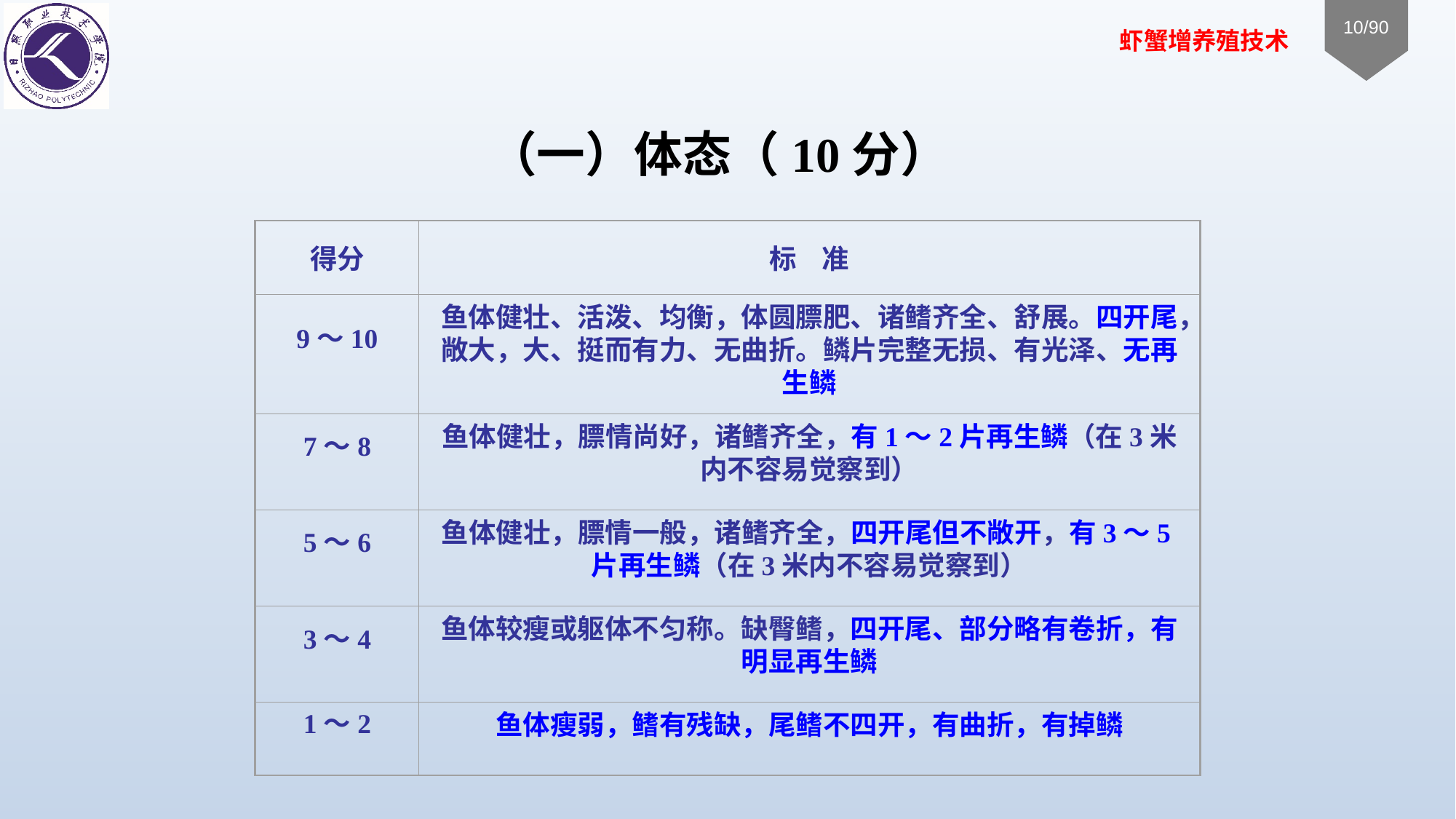

# （一）体态（10分）
得分

标    准

9～10

鱼体健壮、活泼、均衡，体圆膘肥、诸鳍齐全、舒展。四开尾，敞大，大、挺而有力、无曲折。鳞片完整无损、有光泽、无再生鳞

7～8

鱼体健壮，膘情尚好，诸鳍齐全，有1～2片再生鳞（在3米内不容易觉察到）

5～6

鱼体健壮，膘情一般，诸鳍齐全，四开尾但不敞开，有3～5片再生鳞（在3米内不容易觉察到）

3～4

鱼体较瘦或躯体不匀称。缺臀鳍，四开尾、部分略有卷折，有明显再生鳞

1～2

鱼体瘦弱，鳍有残缺，尾鳍不四开，有曲折，有掉鳞